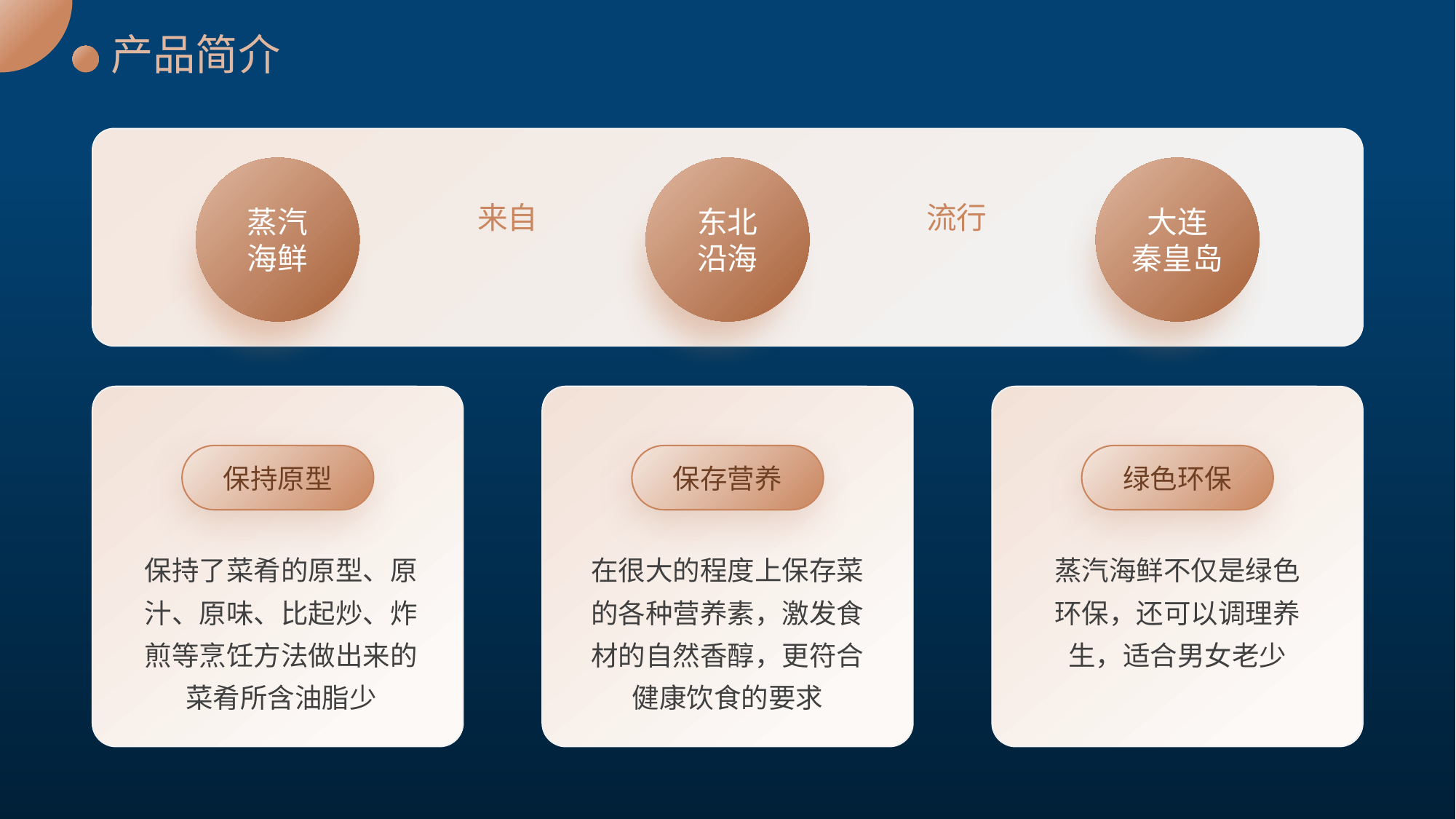

# 产品简介

蒸汽
海鲜
东北
沿海
大连
秦皇岛
来自
流行

保持原型
保存营养
绿色环保
保持了菜肴的原型、原汁、原味、比起炒、炸煎等烹饪方法做出来的菜肴所含油脂少
在很大的程度上保存菜的各种营养素，激发食材的自然香醇，更符合健康饮食的要求
蒸汽海鲜不仅是绿色环保，还可以调理养生，适合男女老少